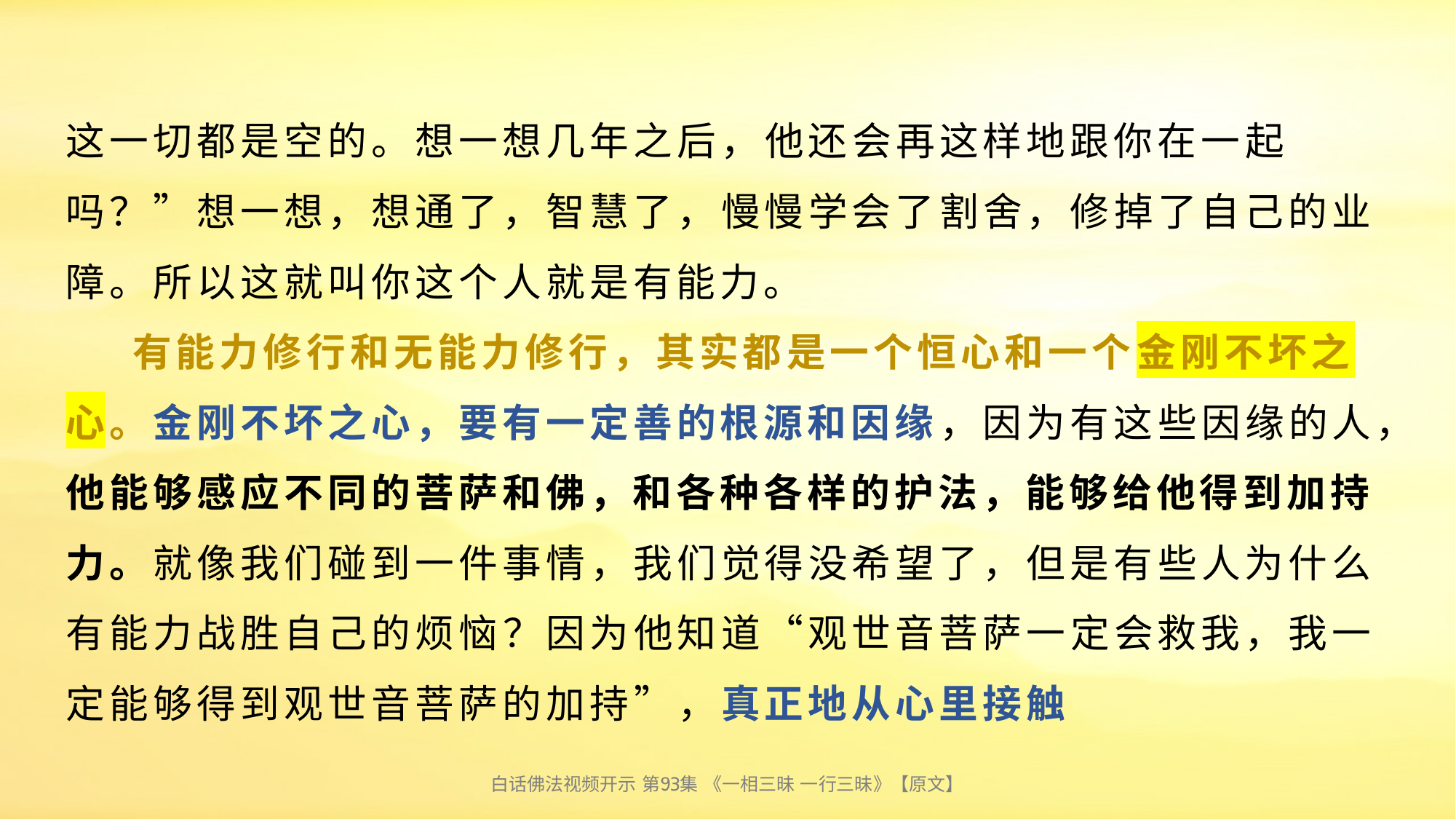

# 这一切都是空的。想一想几年之后，他还会再这样地跟你在一起吗？”想一想，想通了，智慧了，慢慢学会了割舍，修掉了自己的业障。所以这就叫你这个人就是有能力。 有能力修行和无能力修行，其实都是一个恒心和一个金刚不坏之心。金刚不坏之心，要有一定善的根源和因缘，因为有这些因缘的人，他能够感应不同的菩萨和佛，和各种各样的护法，能够给他得到加持力。就像我们碰到一件事情，我们觉得没希望了，但是有些人为什么有能力战胜自己的烦恼？因为他知道“观世音菩萨一定会救我，我一定能够得到观世音菩萨的加持”，真正地从心里接触
白话佛法视频开示 第93集 《一相三昧 一行三昧》【原文】